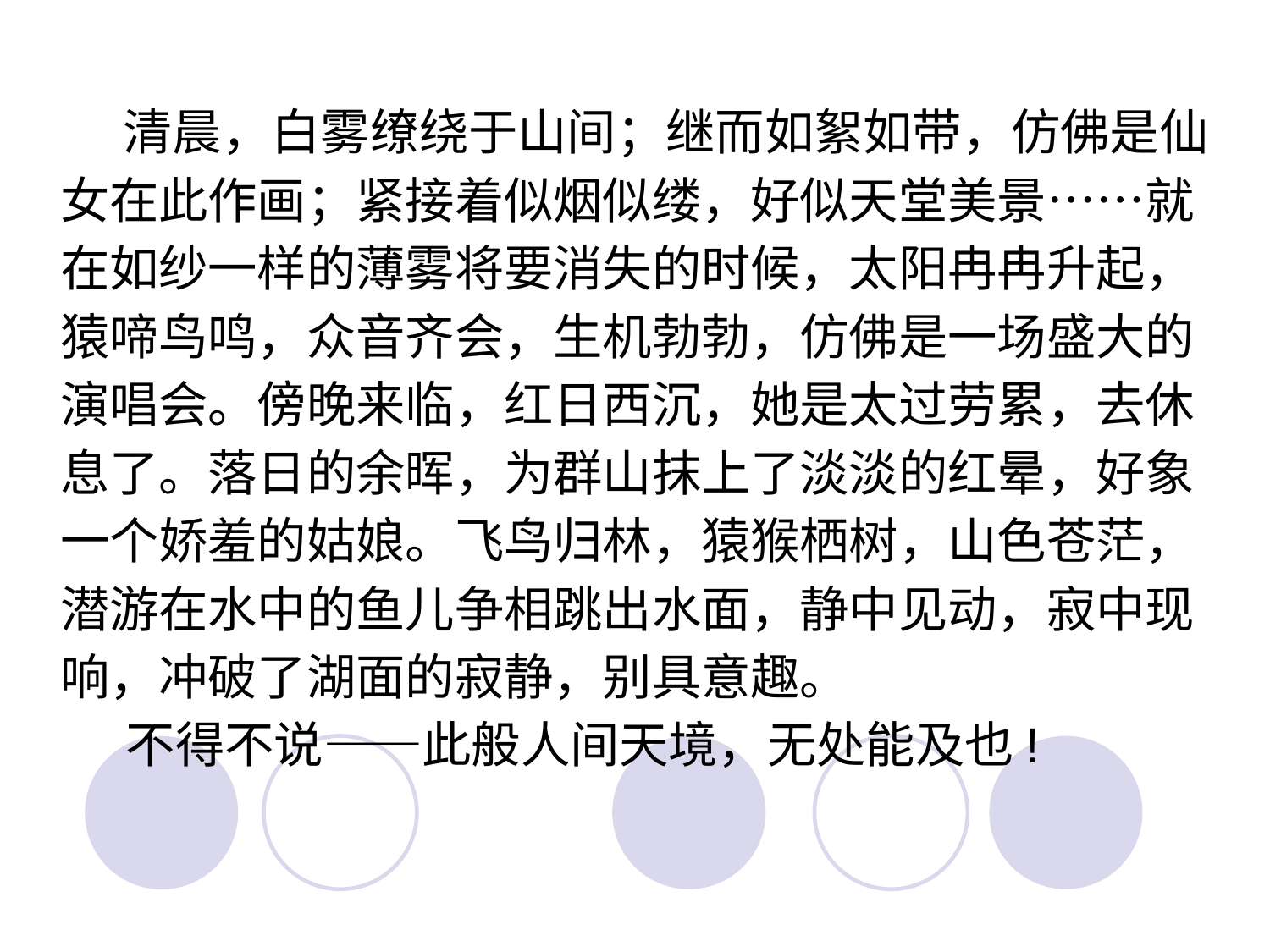

# 清晨，白雾缭绕于山间；继而如絮如带，仿佛是仙女在此作画；紧接着似烟似缕，好似天堂美景……就在如纱一样的薄雾将要消失的时候，太阳冉冉升起，猿啼鸟鸣，众音齐会，生机勃勃，仿佛是一场盛大的演唱会。傍晚来临，红日西沉，她是太过劳累，去休息了。落日的余晖，为群山抹上了淡淡的红晕，好象一个娇羞的姑娘。飞鸟归林，猿猴栖树，山色苍茫，潜游在水中的鱼儿争相跳出水面，静中见动，寂中现响，冲破了湖面的寂静，别具意趣。 不得不说——此般人间天境，无处能及也!